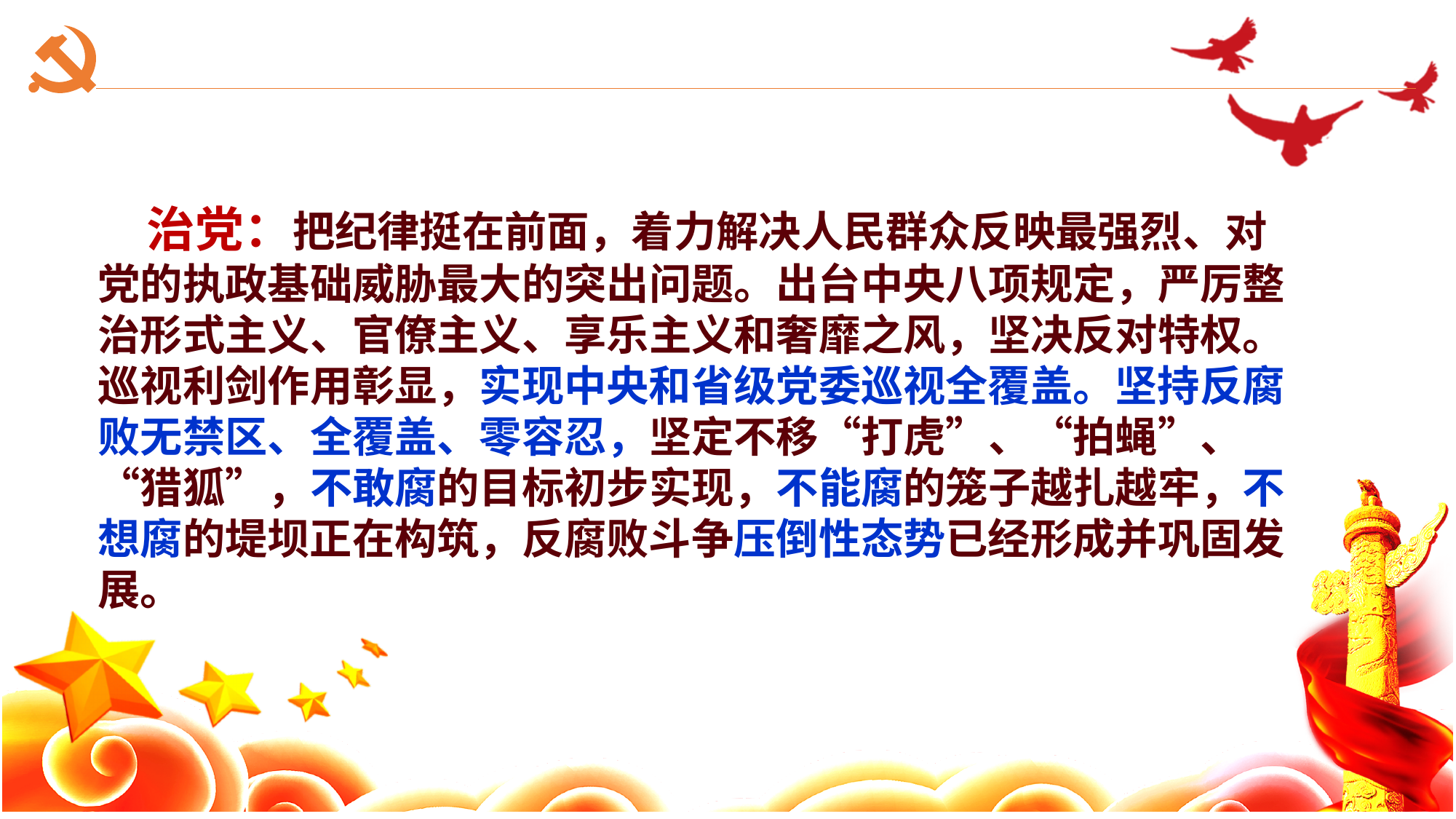

治党：把纪律挺在前面，着力解决人民群众反映最强烈、对党的执政基础威胁最大的突出问题。出台中央八项规定，严厉整治形式主义、官僚主义、享乐主义和奢靡之风，坚决反对特权。巡视利剑作用彰显，实现中央和省级党委巡视全覆盖。坚持反腐败无禁区、全覆盖、零容忍，坚定不移“打虎”、“拍蝇”、“猎狐”，不敢腐的目标初步实现，不能腐的笼子越扎越牢，不想腐的堤坝正在构筑，反腐败斗争压倒性态势已经形成并巩固发展。